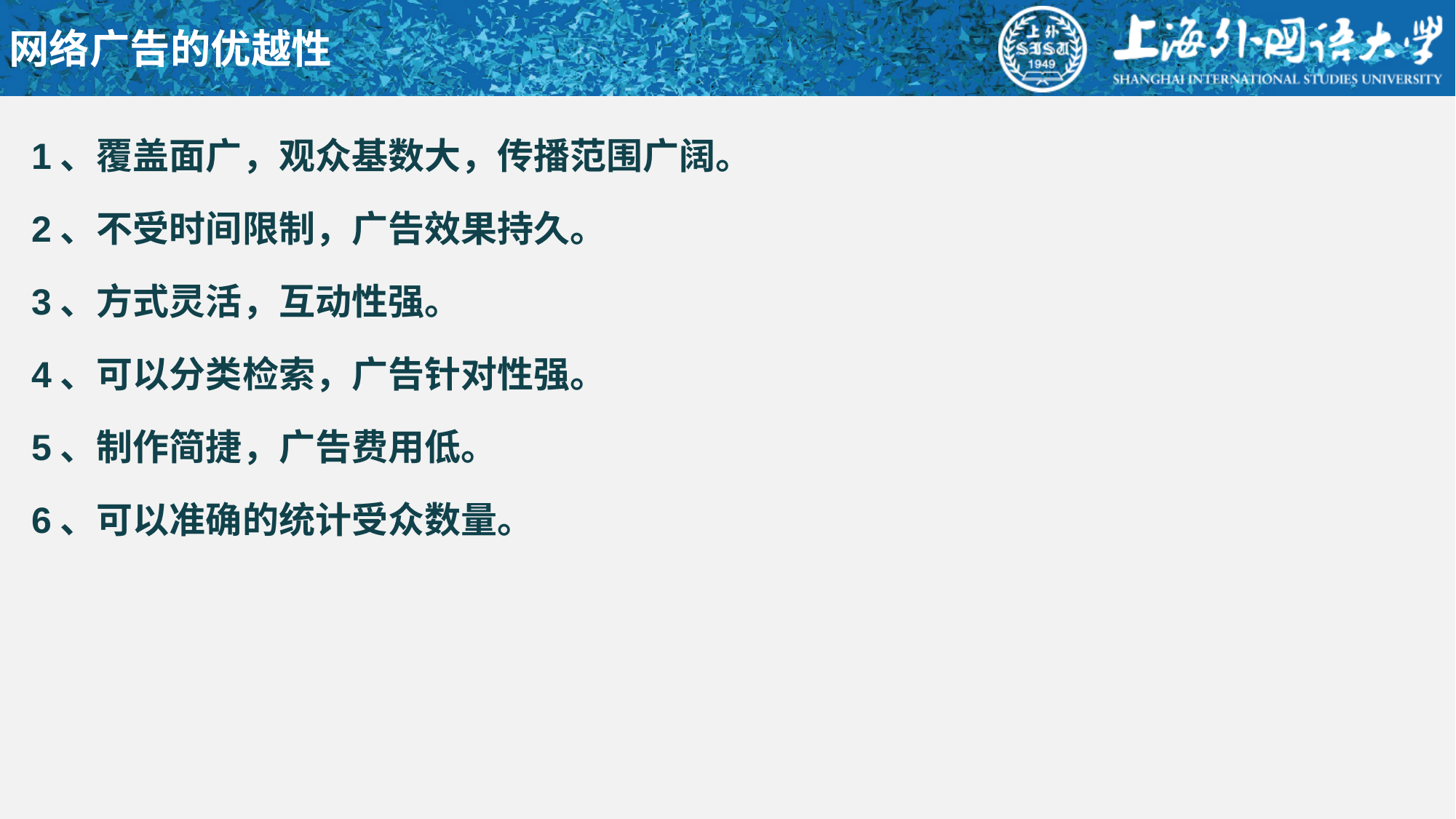

# 网络广告的优越性
1、覆盖面广，观众基数大，传播范围广阔。
2、不受时间限制，广告效果持久。
3、方式灵活，互动性强。
4、可以分类检索，广告针对性强。
5、制作简捷，广告费用低。
6、可以准确的统计受众数量。